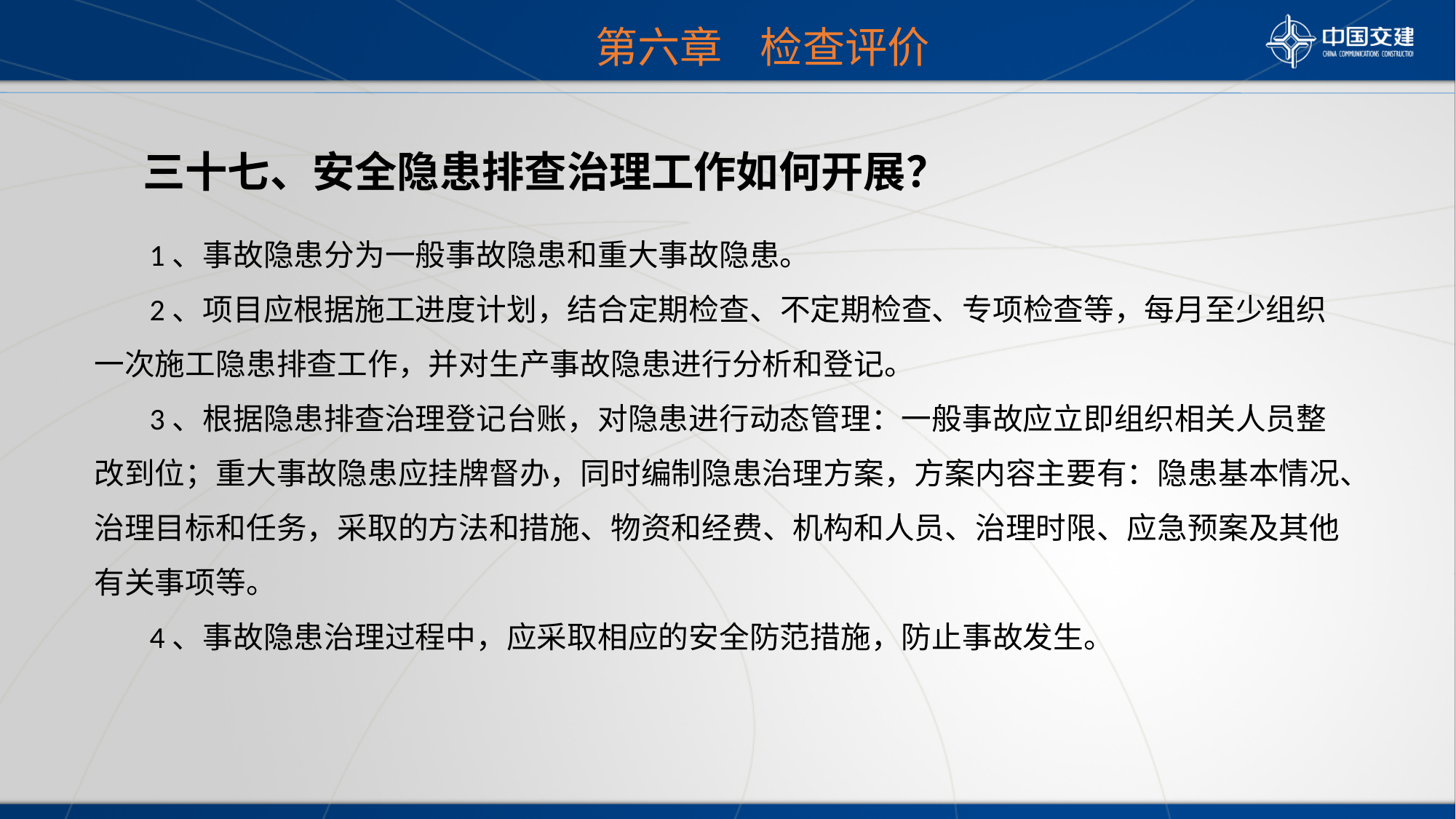

第六章    检查评价
    三十七、安全隐患排查治理工作如何开展？
        1、事故隐患分为一般事故隐患和重大事故隐患。
        2、项目应根据施工进度计划，结合定期检查、不定期检查、专项检查等，每月至少组织一次施工隐患排查工作，并对生产事故隐患进行分析和登记。
        3、根据隐患排查治理登记台账，对隐患进行动态管理：一般事故应立即组织相关人员整改到位；重大事故隐患应挂牌督办，同时编制隐患治理方案，方案内容主要有：隐患基本情况、治理目标和任务，采取的方法和措施、物资和经费、机构和人员、治理时限、应急预案及其他有关事项等。
        4、事故隐患治理过程中，应采取相应的安全防范措施，防止事故发生。